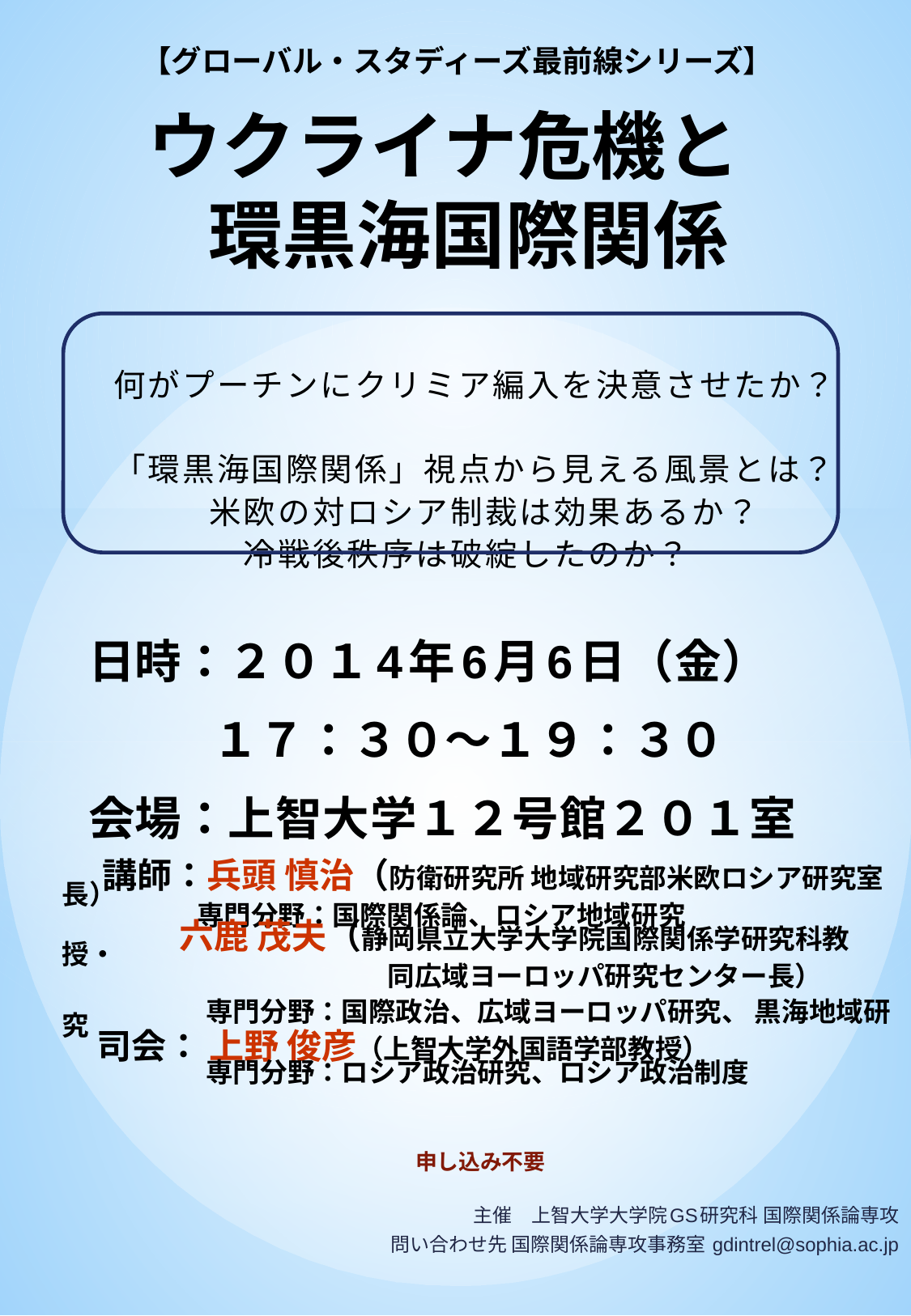

【グローバル・スタディーズ最前線シリーズ】
# ウクライナ危機と 環黒海国際関係

 　　何がプーチンにクリミア編入を決意させたか？
 　　「環黒海国際関係」視点から見える風景とは？
　　　　　 米欧の対ロシア制裁は効果あるか？
　　　　　　 冷戦後秩序は破綻したのか？

　日時：２０１4年6月6日（金）
　　　 １７：３０～１９：３０
  会場：上智大学１２号館２０１室

　　講師：兵頭 慎治（防衛研究所 地域研究部米欧ロシア研究室長）
　　　     専門分野：国際関係論、ロシア地域研究
　　      六鹿 茂夫（静岡県立大学大学院国際関係学研究科教授・
　　　　　　　　　　　　同広域ヨーロッパ研究センター長）
　　　     専門分野：国際政治、広域ヨーロッパ研究、 黒海地域研究
　司会： 上野 俊彦（上智大学外国語学部教授）
　　　     専門分野：ロシア政治研究、ロシア政治制度

申し込み不要
主催　上智大学大学院GS研究科 国際関係論専攻
問い合わせ先 国際関係論専攻事務室 gdintrel@sophia.ac.jp